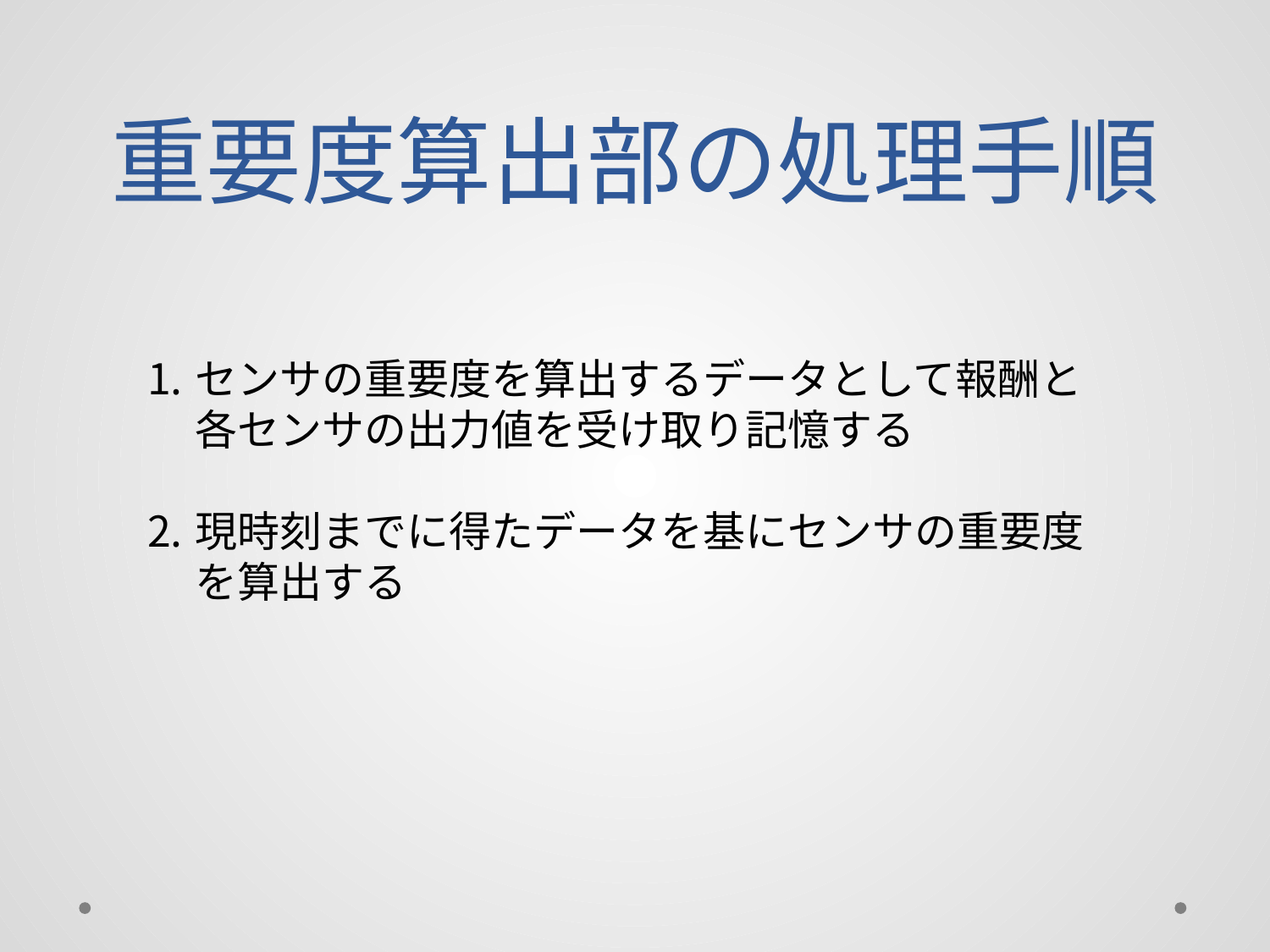

# 重要度算出部の処理手順
センサの重要度を算出するデータとして報酬と各センサの出力値を受け取り記憶する

現時刻までに得たデータを基にセンサの重要度を算出する